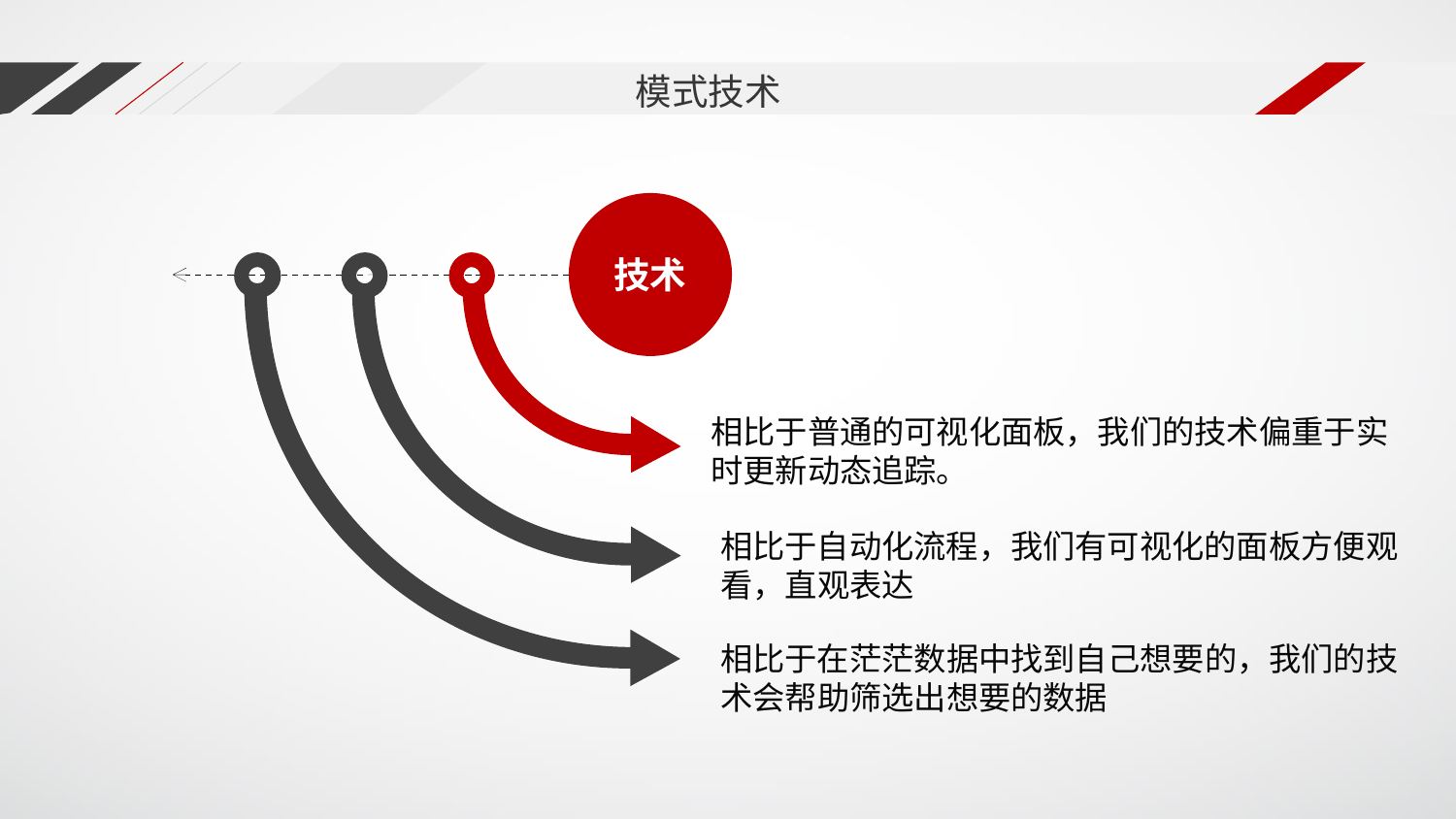

模式技术
技术

相比于普通的可视化面板，我们的技术偏重于实时更新动态追踪。
相比于自动化流程，我们有可视化的面板方便观看，直观表达
相比于在茫茫数据中找到自己想要的，我们的技术会帮助筛选出想要的数据